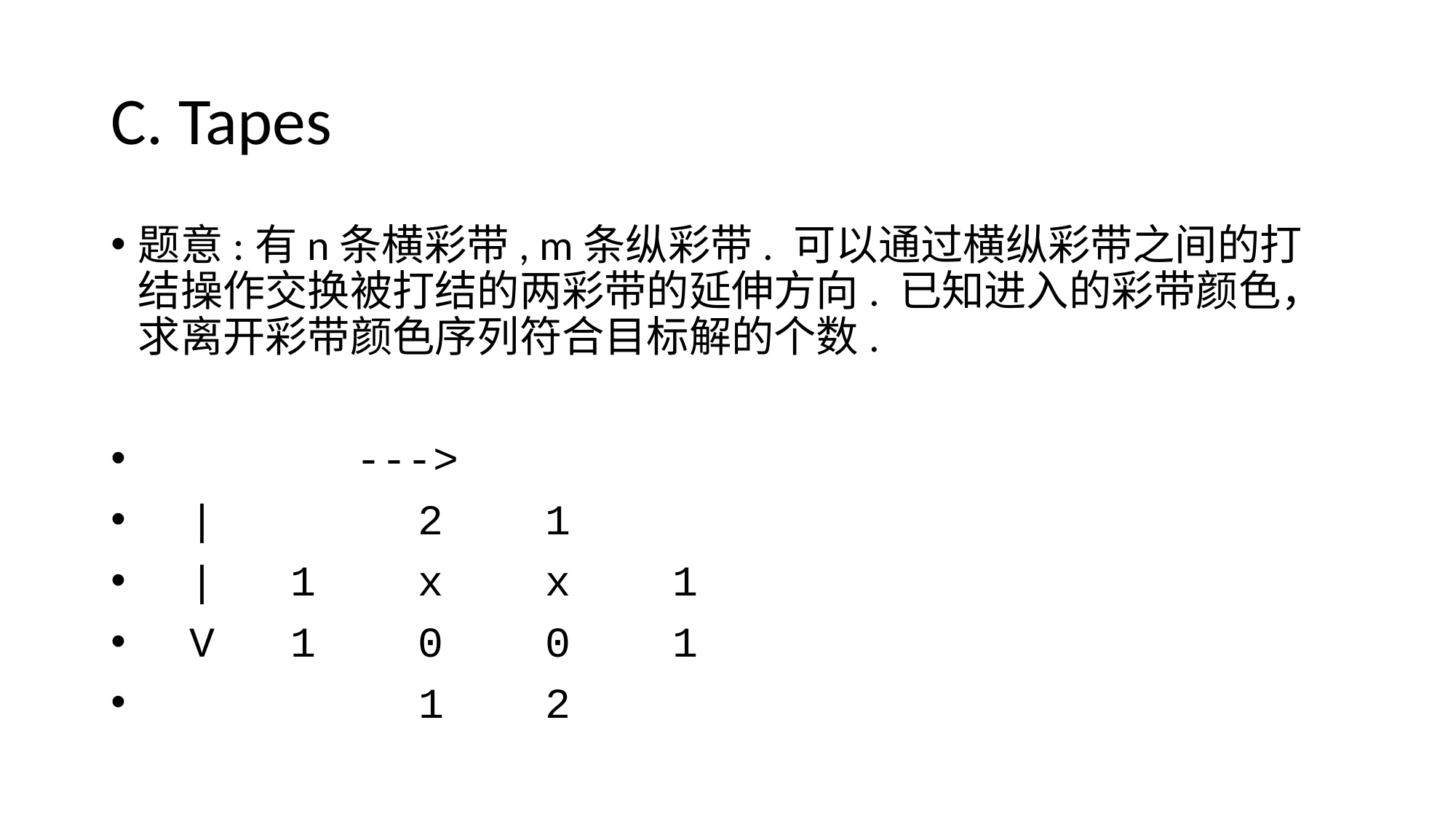

# C. Tapes
题意:有n条横彩带, m条纵彩带. 可以通过横纵彩带之间的打结操作交换被打结的两彩带的延伸方向. 已知进入的彩带颜色，求离开彩带颜色序列符合目标解的个数.

		--->
  |        2    1
  |   1    x    x    1
  V   1    0    0    1
           1    2